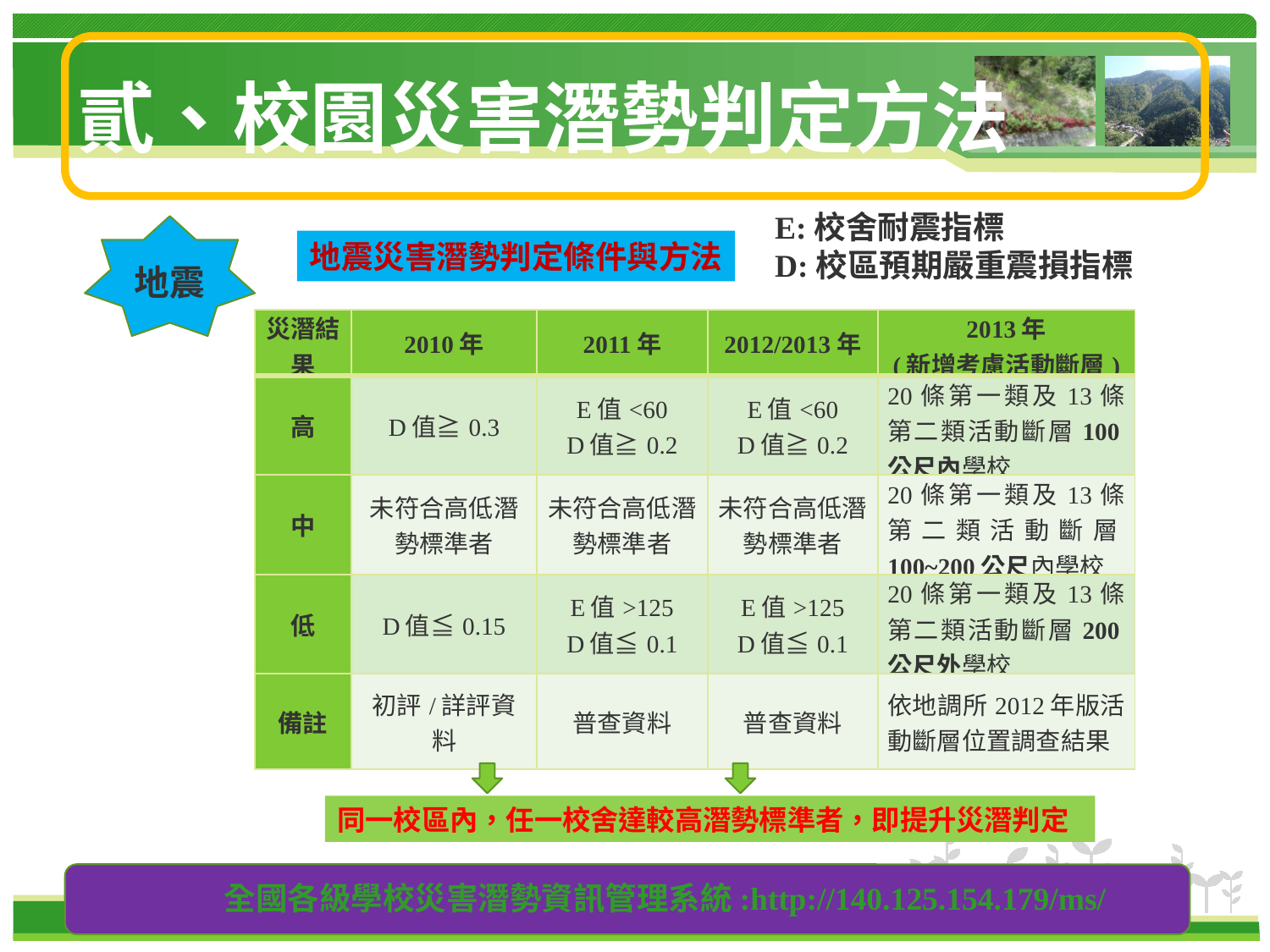

# 貳、校園災害潛勢判定方法

E:校舍耐震指標
D:校區預期嚴重震損指標

地震災害潛勢判定條件與方法
地震
| 災潛結果 | 2010年 | 2011年 | 2012/2013年 | 2013年 (新增考慮活動斷層) |
| --- | --- | --- | --- | --- |
| 高 | D值≧0.3 | E值<60 D值≧0.2 | E值<60 D值≧0.2 | 20條第一類及13條第二類活動斷層100公尺內學校 |
| 中 | 未符合高低潛勢標準者 | 未符合高低潛勢標準者 | 未符合高低潛勢標準者 | 20條第一類及13條第二類活動斷層100~200公尺內學校 |
| 低 | D值≦0.15 | E值>125 D值≦0.1 | E值>125 D值≦0.1 | 20條第一類及13條第二類活動斷層200公尺外學校 |
| 備註 | 初評/詳評資料 | 普查資料 | 普查資料 | 依地調所2012年版活動斷層位置調查結果 |

同一校區內，任一校舍達較高潛勢標準者，即提升災潛判定

全國各級學校災害潛勢資訊管理系統:http://140.125.154.179/ms/